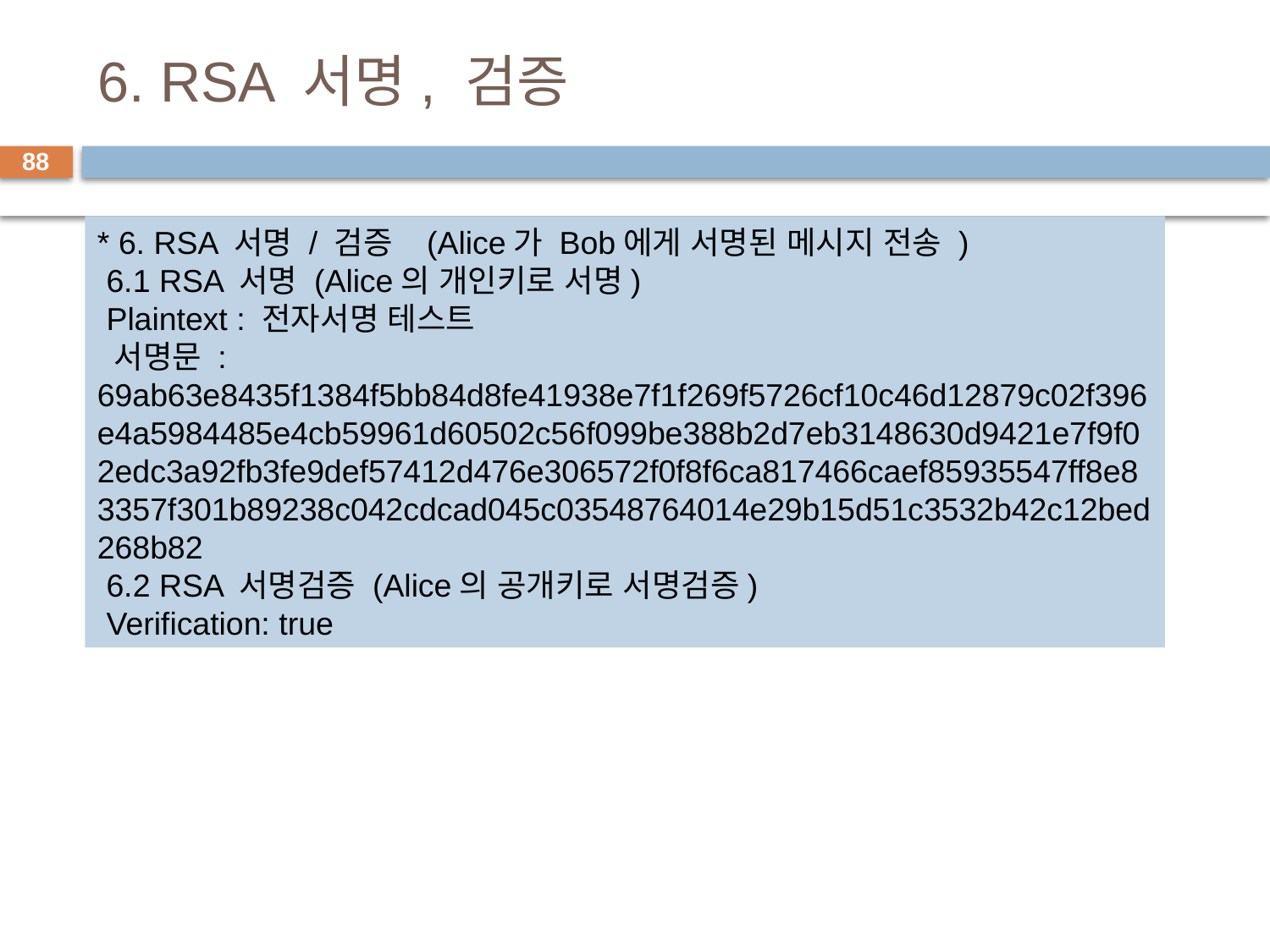

# 6. RSA 서명, 검증
88
* 6. RSA 서명 / 검증   (Alice가 Bob에게 서명된 메시지 전송 )
 6.1 RSA 서명 (Alice의 개인키로 서명)
 Plaintext : 전자서명 테스트
 서명문 : 69ab63e8435f1384f5bb84d8fe41938e7f1f269f5726cf10c46d12879c02f396e4a5984485e4cb59961d60502c56f099be388b2d7eb3148630d9421e7f9f02edc3a92fb3fe9def57412d476e306572f0f8f6ca817466caef85935547ff8e83357f301b89238c042cdcad045c03548764014e29b15d51c3532b42c12bed268b82
 6.2 RSA 서명검증 (Alice의 공개키로 서명검증)
 Verification: true